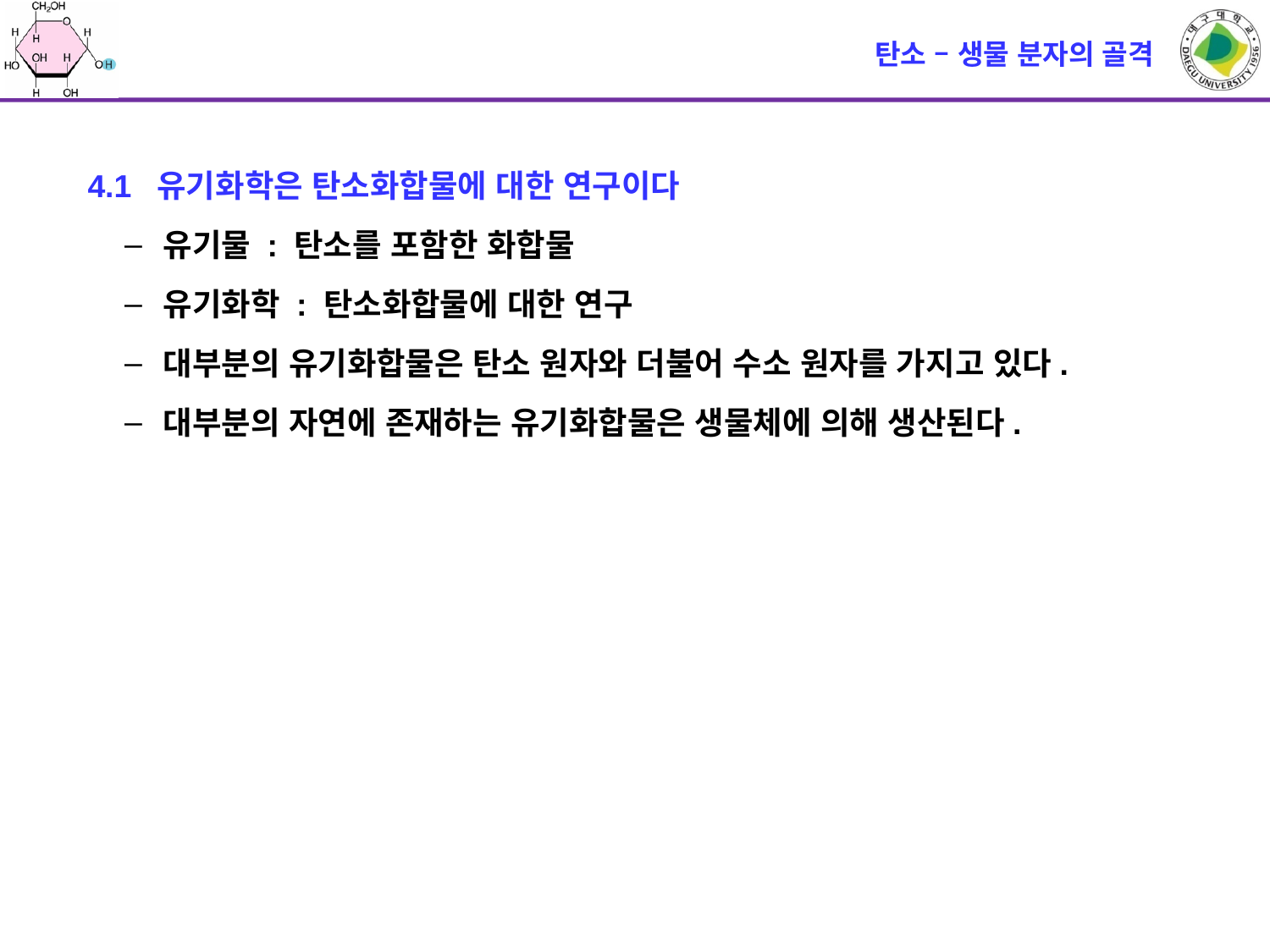

# 탄소 – 생물 분자의 골격
4.1  유기화학은 탄소화합물에 대한 연구이다
유기물 : 탄소를 포함한 화합물
유기화학 : 탄소화합물에 대한 연구
대부분의 유기화합물은 탄소 원자와 더불어 수소 원자를 가지고 있다.
대부분의 자연에 존재하는 유기화합물은 생물체에 의해 생산된다.